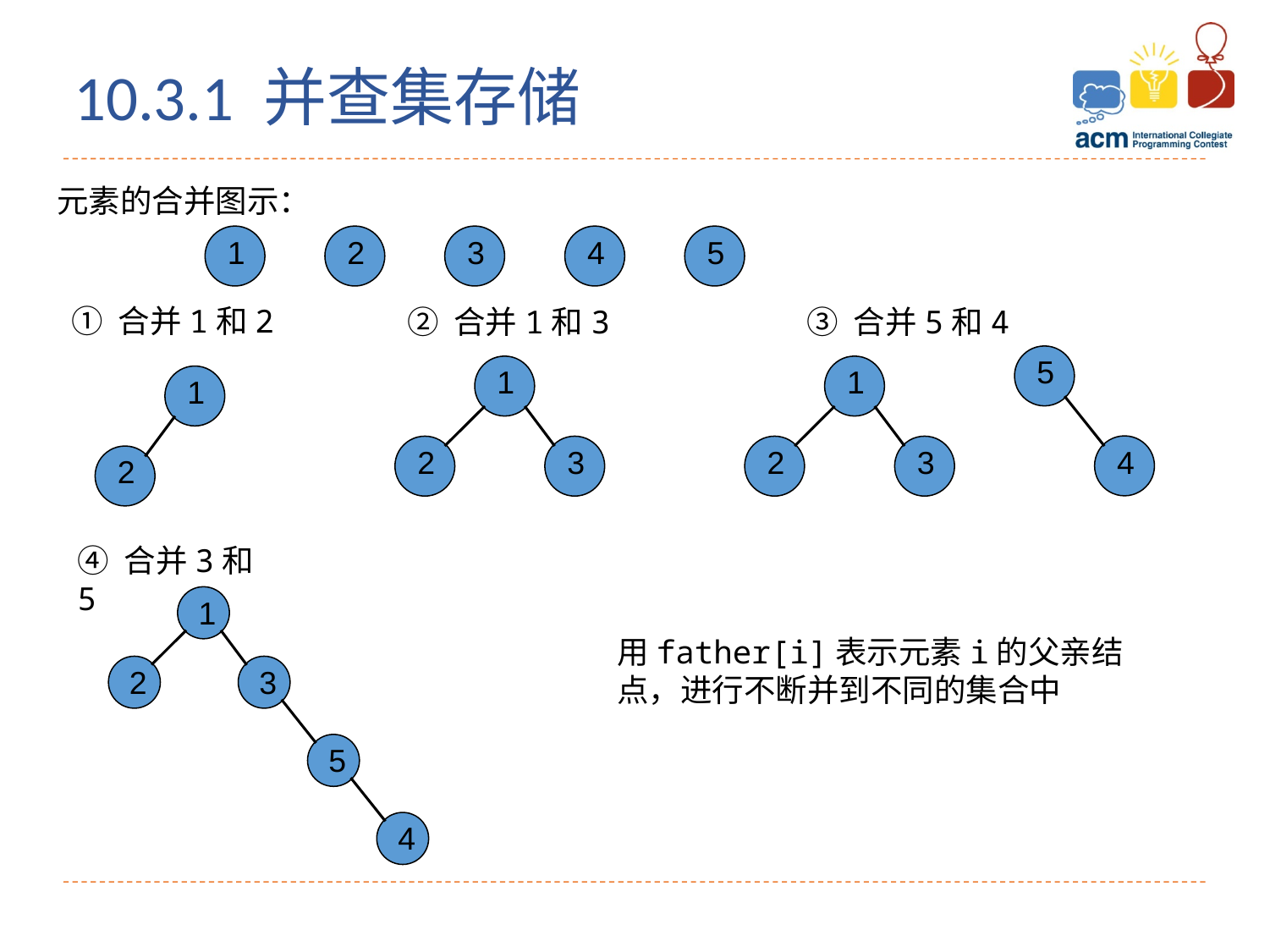

10.3.1 并查集存储

元素的合并图示：

1

2

3

4

5

① 合并1和2

1

2
② 合并1和3

1

2

3
③ 合并5和4

5

1

4

2

3
④ 合并3和5

1

2

3

5

4
用father[i]表示元素i的父亲结点，进行不断并到不同的集合中
5